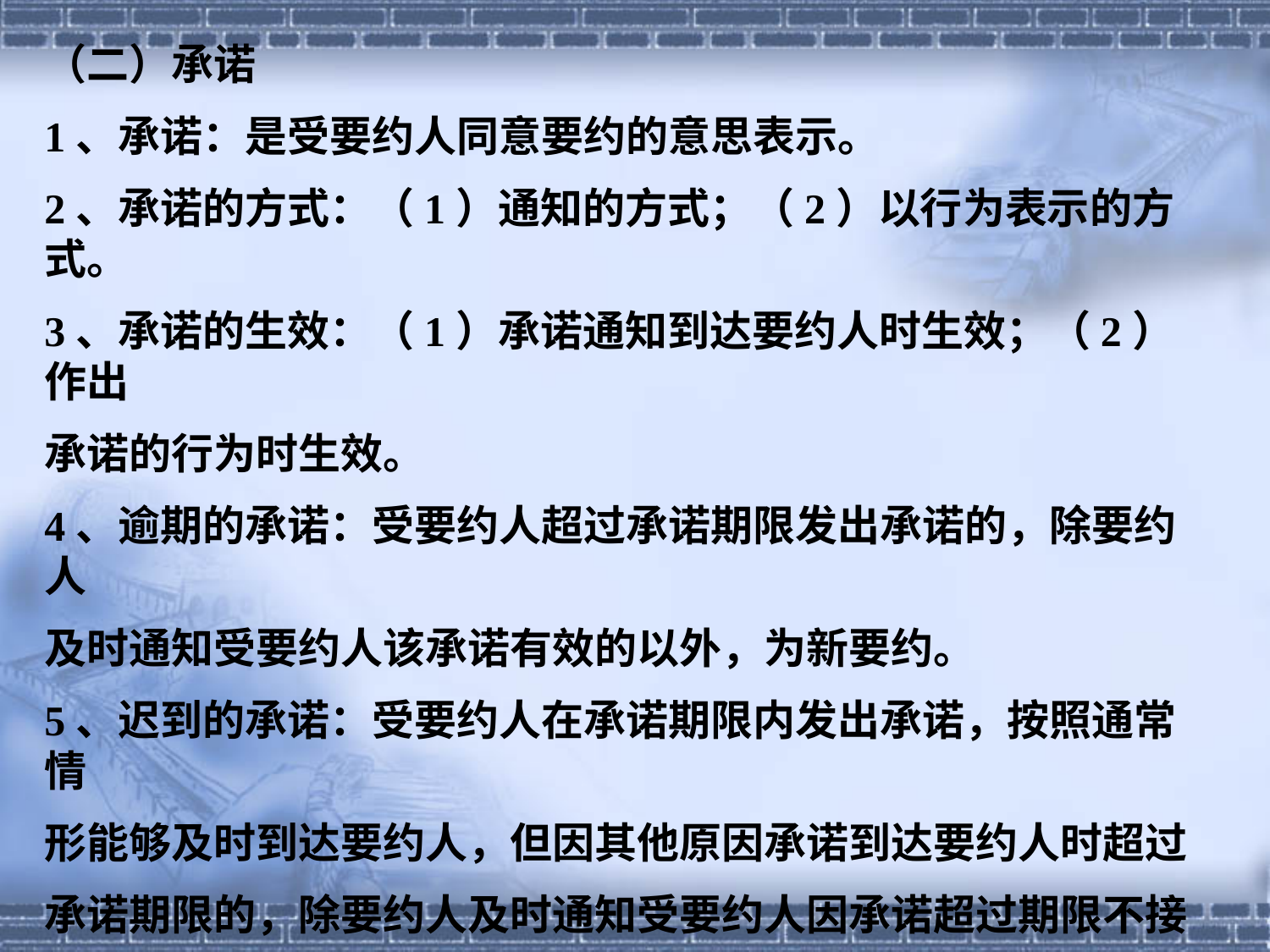

（二）承诺
1、承诺：是受要约人同意要约的意思表示。
2、承诺的方式：（1）通知的方式；（2）以行为表示的方式。
3、承诺的生效：（1）承诺通知到达要约人时生效；（2）作出
承诺的行为时生效。
4、逾期的承诺：受要约人超过承诺期限发出承诺的，除要约人
及时通知受要约人该承诺有效的以外，为新要约。
5、迟到的承诺：受要约人在承诺期限内发出承诺，按照通常情
形能够及时到达要约人，但因其他原因承诺到达要约人时超过
承诺期限的，除要约人及时通知受要约人因承诺超过期限不接
受该承诺的以外，该承诺有效。